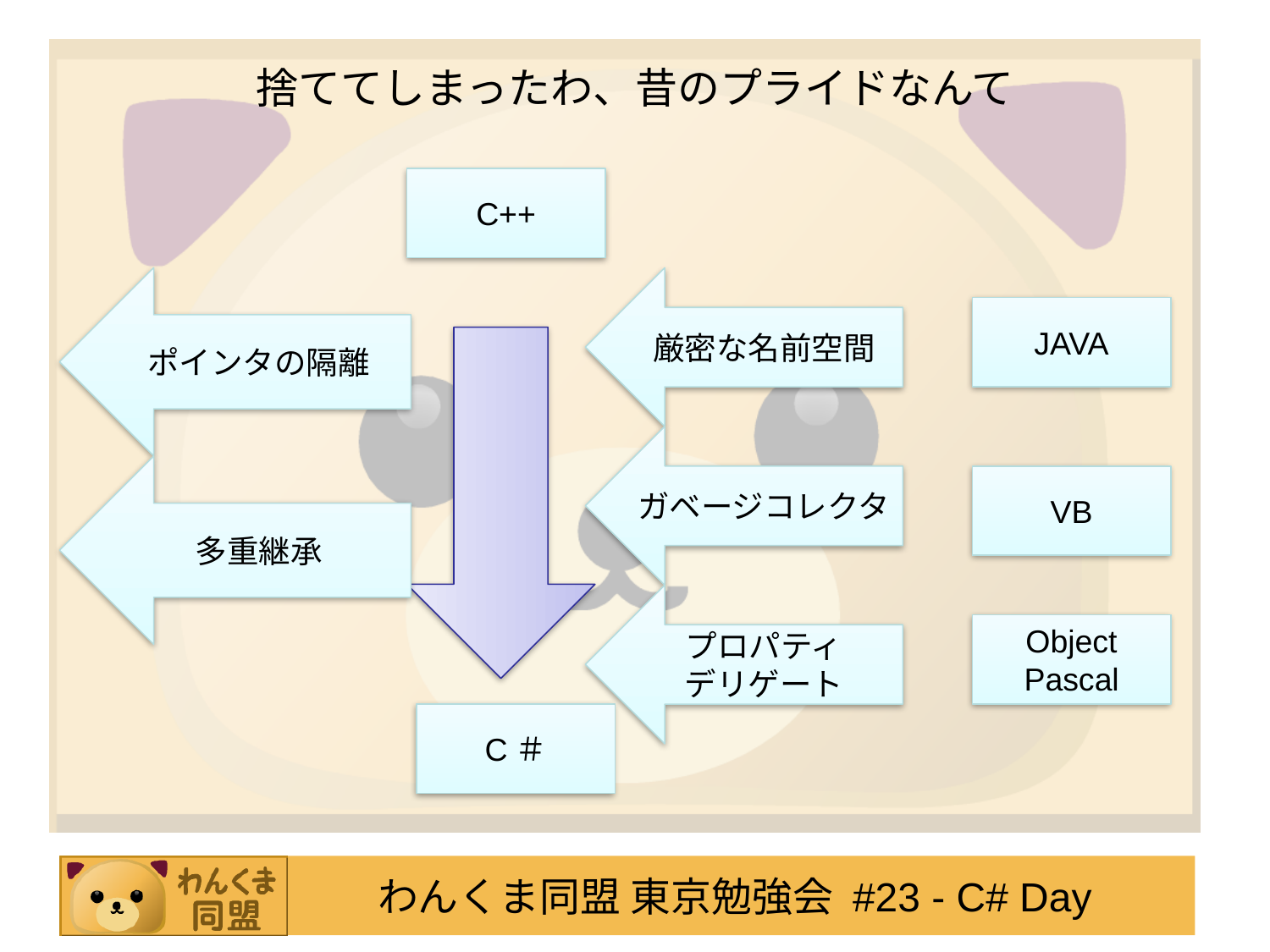

# 捨ててしまったわ、昔のプライドなんて
C++
ポインタの隔離
厳密な名前空間
JAVA

ガベージコレクタ
多重継承
VB
プロパティ
デリゲート
Object Pascal
C＃